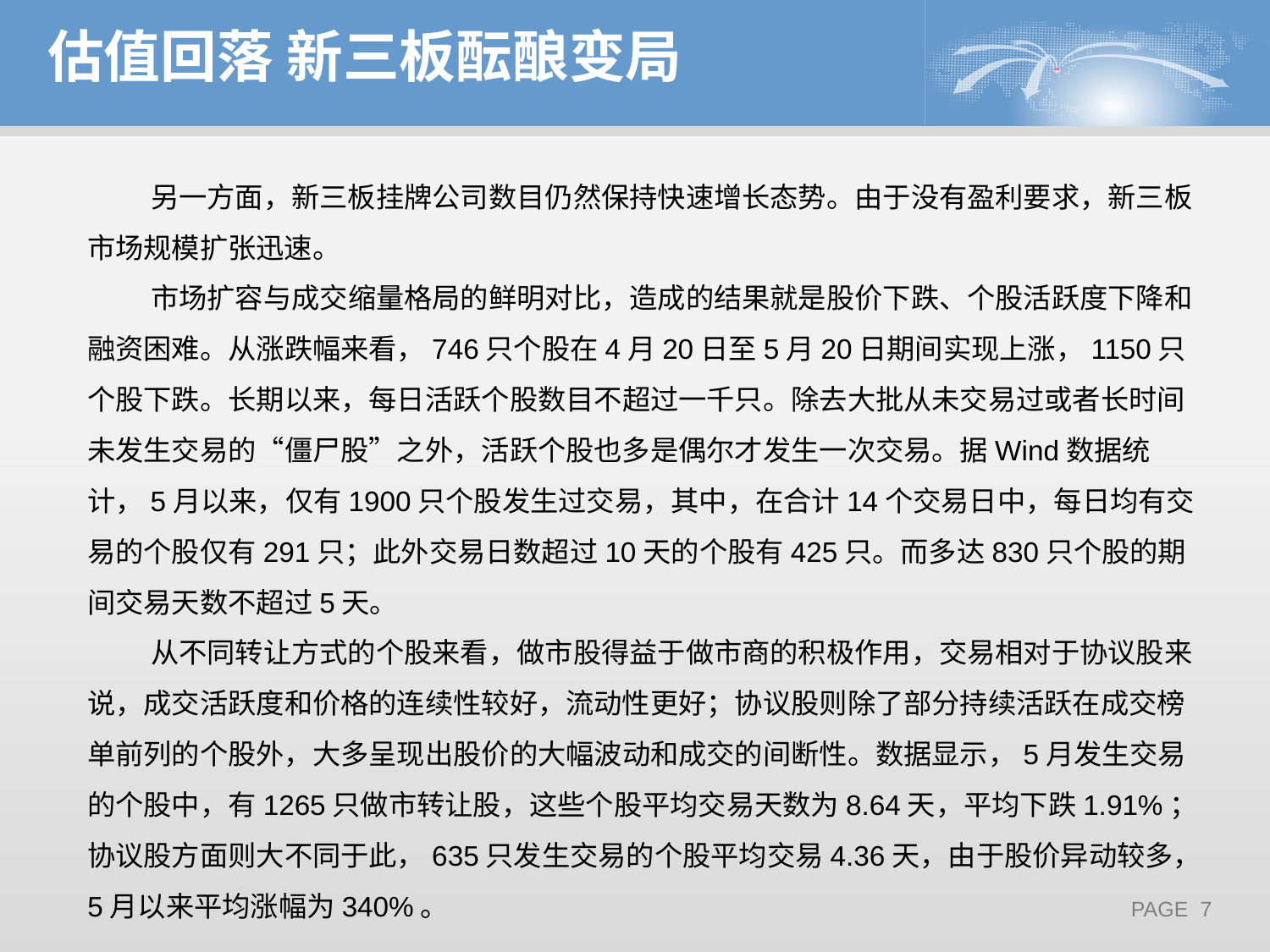

估值回落 新三板酝酿变局
另一方面，新三板挂牌公司数目仍然保持快速增长态势。由于没有盈利要求，新三板市场规模扩张迅速。
市场扩容与成交缩量格局的鲜明对比，造成的结果就是股价下跌、个股活跃度下降和融资困难。从涨跌幅来看，746只个股在4月20日至5月20日期间实现上涨，1150只个股下跌。长期以来，每日活跃个股数目不超过一千只。除去大批从未交易过或者长时间未发生交易的“僵尸股”之外，活跃个股也多是偶尔才发生一次交易。据Wind数据统计，5月以来，仅有1900只个股发生过交易，其中，在合计14个交易日中，每日均有交易的个股仅有291只；此外交易日数超过10天的个股有425只。而多达830只个股的期间交易天数不超过5天。
从不同转让方式的个股来看，做市股得益于做市商的积极作用，交易相对于协议股来说，成交活跃度和价格的连续性较好，流动性更好；协议股则除了部分持续活跃在成交榜单前列的个股外，大多呈现出股价的大幅波动和成交的间断性。数据显示，5月发生交易的个股中，有1265只做市转让股，这些个股平均交易天数为8.64天，平均下跌1.91%；协议股方面则大不同于此，635只发生交易的个股平均交易4.36天，由于股价异动较多，5月以来平均涨幅为340%。